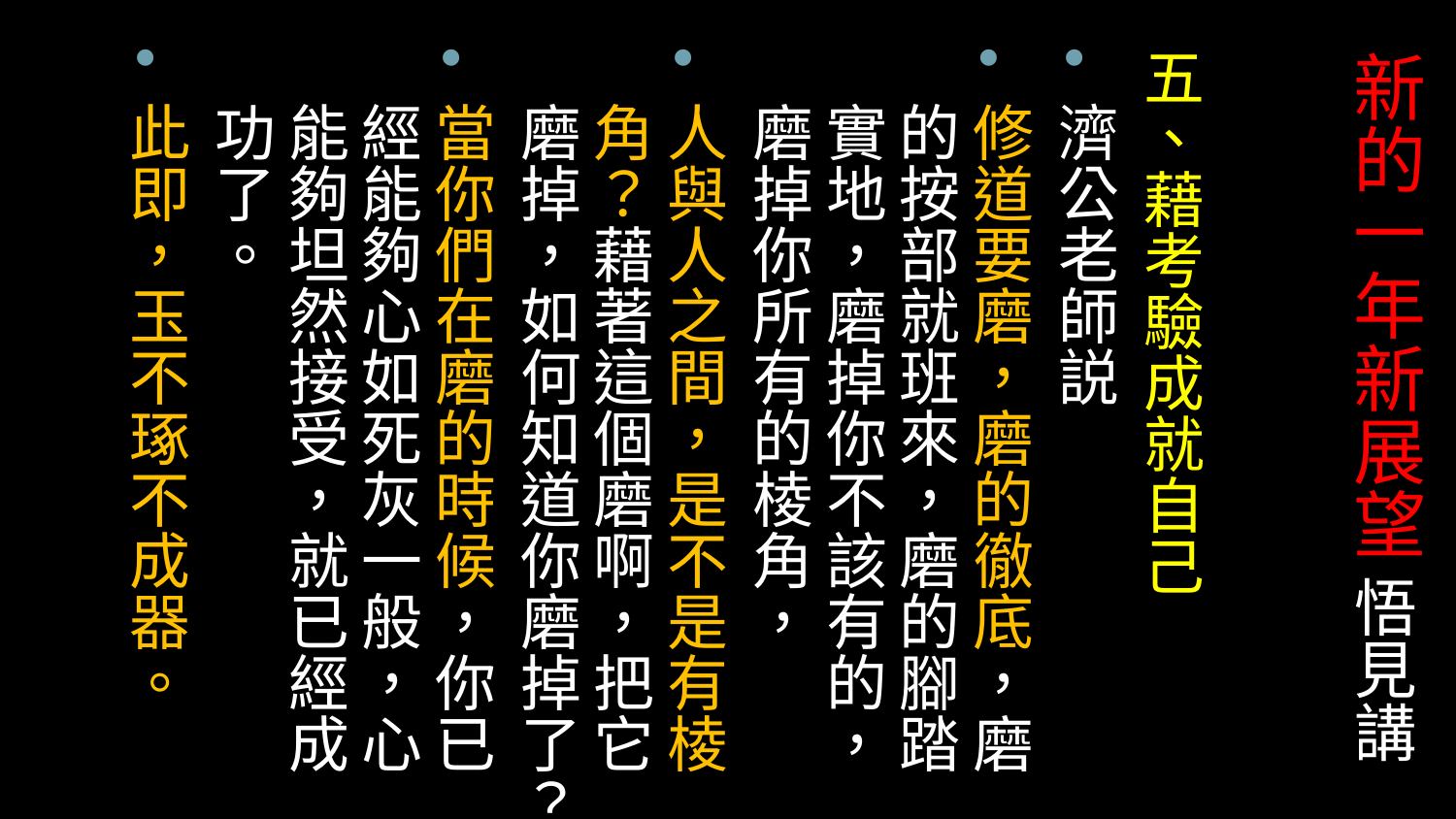

五、藉考驗成就自己
濟公老師説
修道要磨，磨的徹底，磨的按部就班來，磨的腳踏實地，磨掉你不該有的，磨掉你所有的棱角，
人與人之間，是不是有棱角？藉著這個磨啊，把它磨掉，如何知道你磨掉了？
當你們在磨的時候，你已經能夠心如死灰一般，心能夠坦然接受，就已經成功了。
此即，玉不琢不成器。

# 新的一年新展望 悟見講